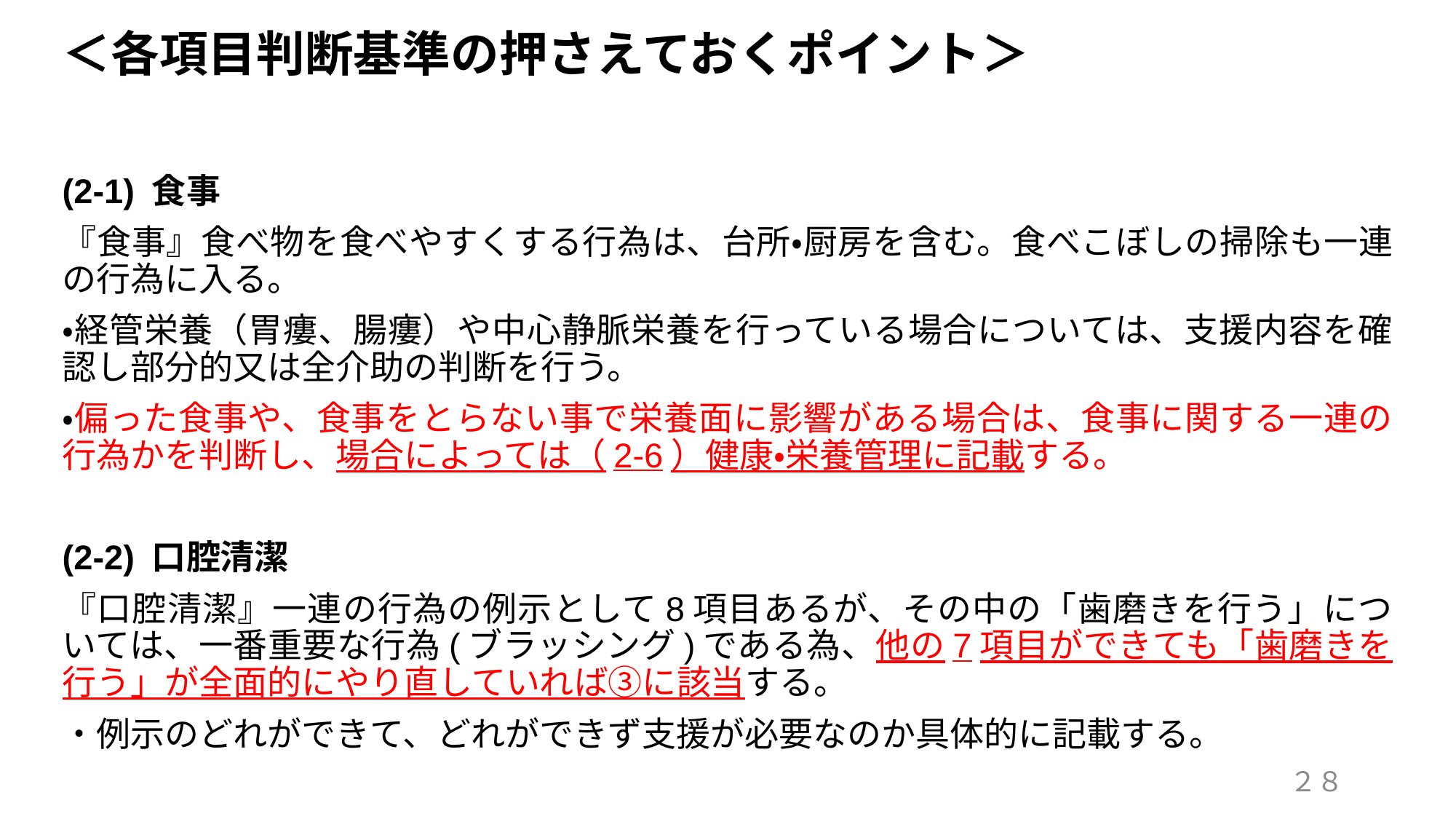

# ＜各項目判断基準の押さえておくポイント＞
(2-1) 食事
『食事』食べ物を食べやすくする行為は、台所・厨房を含む。食べこぼしの掃除も一連の行為に入る。
・経管栄養（胃瘻、腸瘻）や中心静脈栄養を行っている場合については、支援内容を確認し部分的又は全介助の判断を行う。
・偏った食事や、食事をとらない事で栄養面に影響がある場合は、食事に関する一連の行為かを判断し、場合によっては（2-6）健康・栄養管理に記載する。

(2-2) 口腔清潔
『口腔清潔』一連の行為の例示として8項目あるが、その中の「歯磨きを行う」については、一番重要な行為(ブラッシング)である為、他の7項目ができても「歯磨きを行う」が全面的にやり直していれば③に該当する。
・例示のどれができて、どれができず支援が必要なのか具体的に記載する。
２８